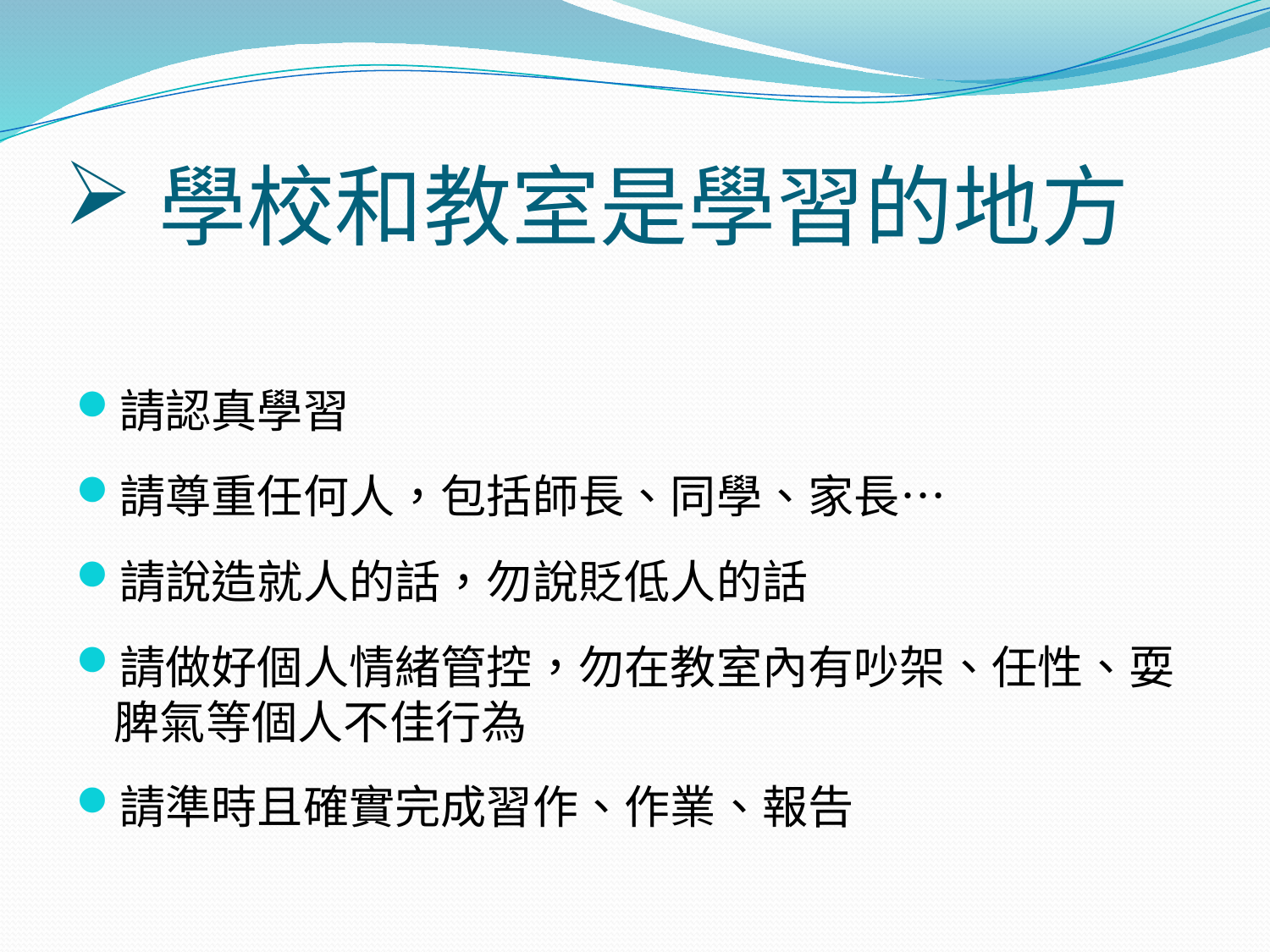

# 學校和教室是學習的地方
請認真學習
請尊重任何人，包括師長、同學、家長…
請說造就人的話，勿說貶低人的話
請做好個人情緒管控，勿在教室內有吵架、任性、耍脾氣等個人不佳行為
請準時且確實完成習作、作業、報告